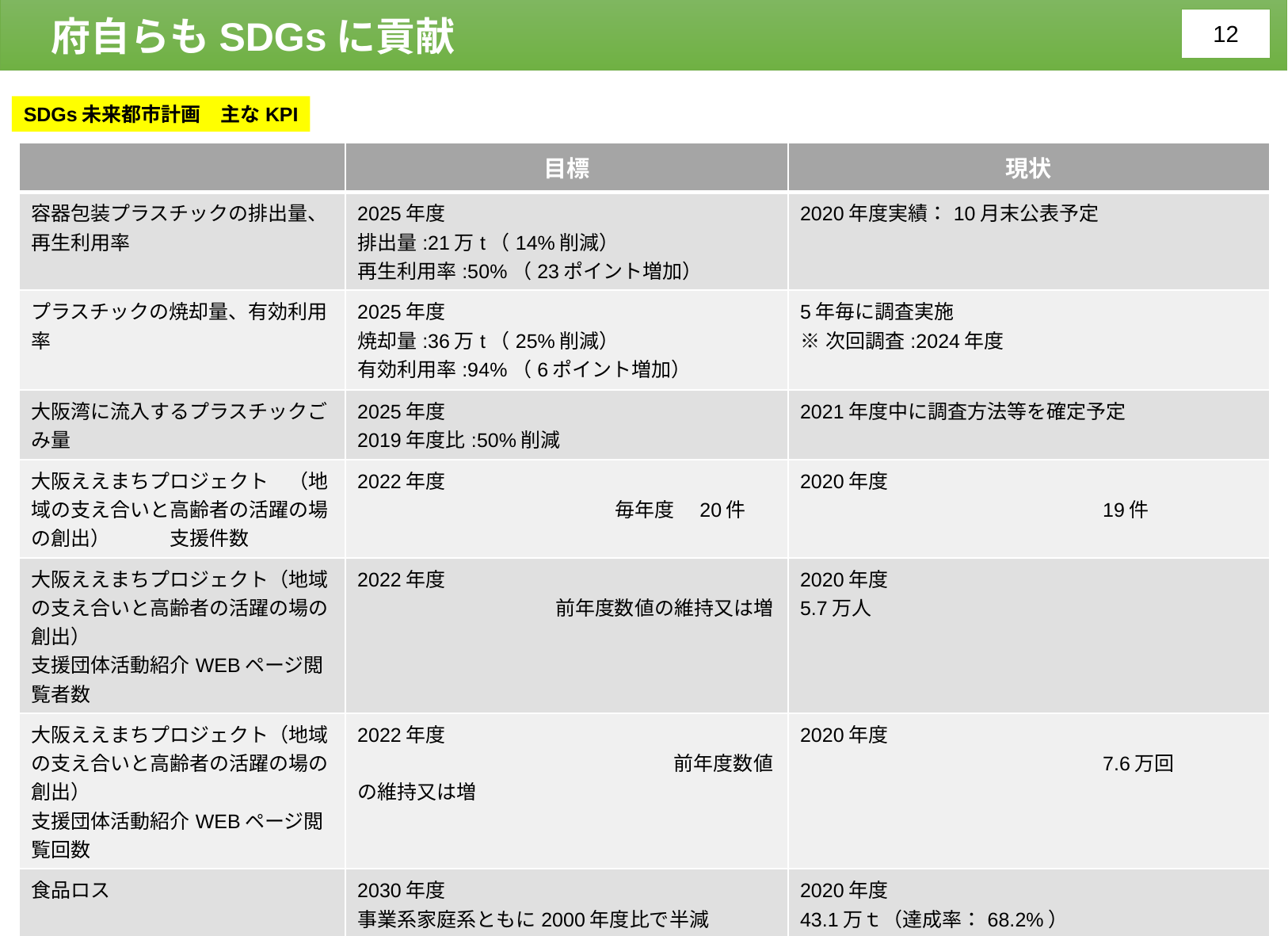

府自らもSDGsに貢献
SDGs未来都市計画　主なKPI
|  | 目標 | 現状 |
| --- | --- | --- |
| 容器包装プラスチックの排出量、再生利用率 | 2025年度 排出量:21万t（14%削減） 再生利用率:50%（23ポイント増加） | 2020年度実績：10月末公表予定 |
| プラスチックの焼却量、有効利用率 | 2025年度 焼却量:36万t（25%削減） 有効利用率:94%（6ポイント増加） | 5年毎に調査実施 ※次回調査:2024年度 |
| 大阪湾に流入するプラスチックごみ量 | 2025年度 2019年度比:50%削減 | 2021年度中に調査方法等を確定予定 |
| 大阪ええまちプロジェクト　（地域の支え合いと高齢者の活躍の場の創出）　　　支援件数 | 2022年度　　　　　　　　　　　　　　　　　　　　　　　　　　　　　毎年度　20件 | 2020年度　　　　　　　　　　　　　　　　　　　　　　　　　　　　　　　　　19件 |
| 大阪ええまちプロジェクト（地域の支え合いと高齢者の活躍の場の創出）　　　 支援団体活動紹介WEBページ閲覧者数 | 2022年度　　　　　　　　　　　　　　　　　　　　　　　　　　前年度数値の維持又は増 | 2020年度 5.7万人 |
| 大阪ええまちプロジェクト（地域の支え合いと高齢者の活躍の場の創出）　　　 支援団体活動紹介WEBページ閲覧回数 | 2022年度　　　　　　　　　　　　　　　　　　　　　　　　　　　　　　　　前年度数値の維持又は増 | 2020年度　　　　　　　　　　　　　　　　　　　　　　　　　　　　　　　　　7.6万回 |
| 食品ロス | 2030年度 事業系家庭系ともに2000年度比で半減 ※2000年度：65.4万ｔ 　　　　（事業系33.2万ｔ、家庭系32.2万ｔ） | 2020年度 43.1万ｔ（達成率：68.2%） （事業系： 22.3万トン、家庭系： 20.8万トン） |